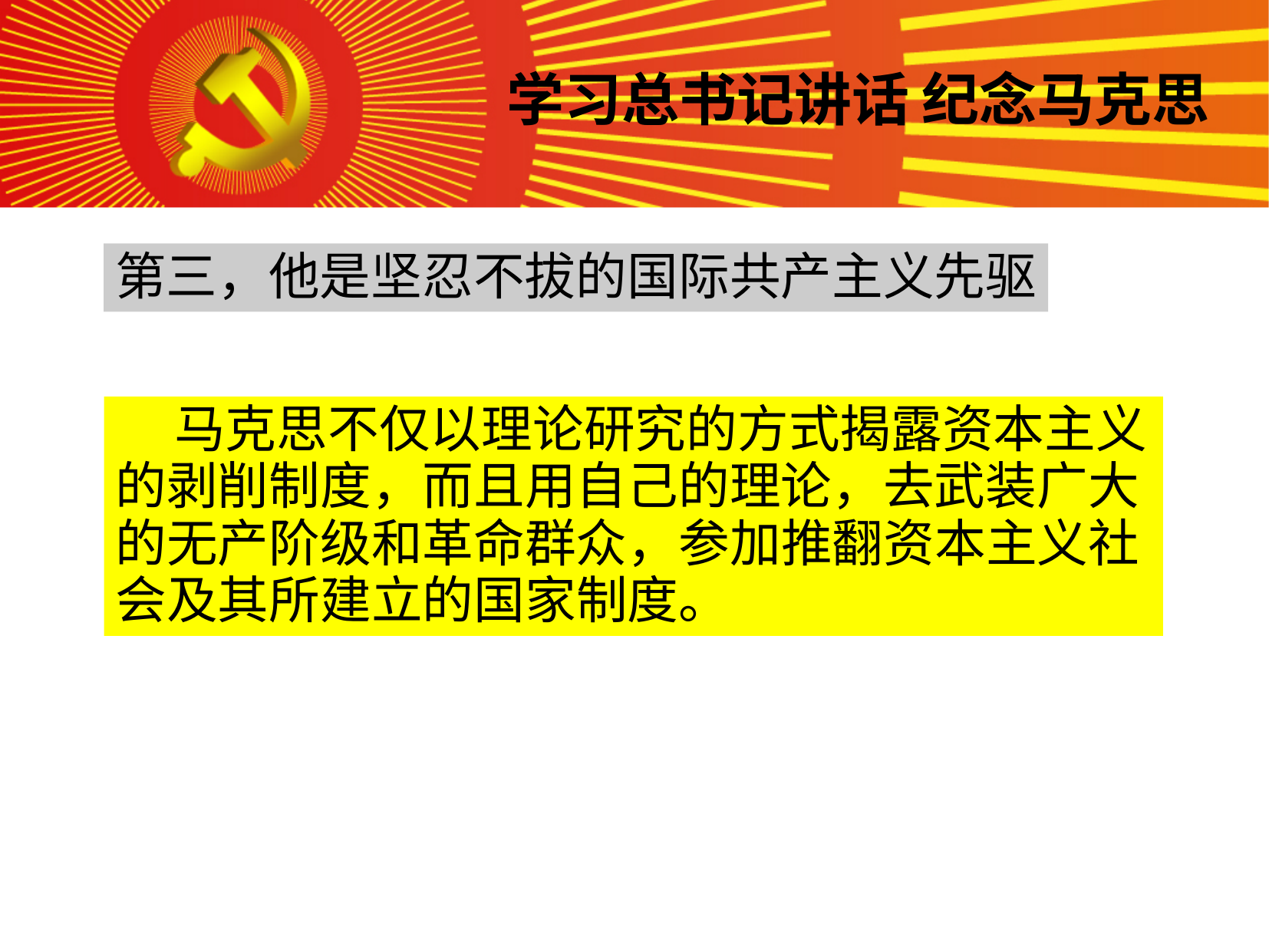

学习总书记讲话 纪念马克思
第三，他是坚忍不拔的国际共产主义先驱
        马克思不仅以理论研究的方式揭露资本主义的剥削制度，而且用自己的理论，去武装广大的无产阶级和革命群众，参加推翻资本主义社会及其所建立的国家制度。